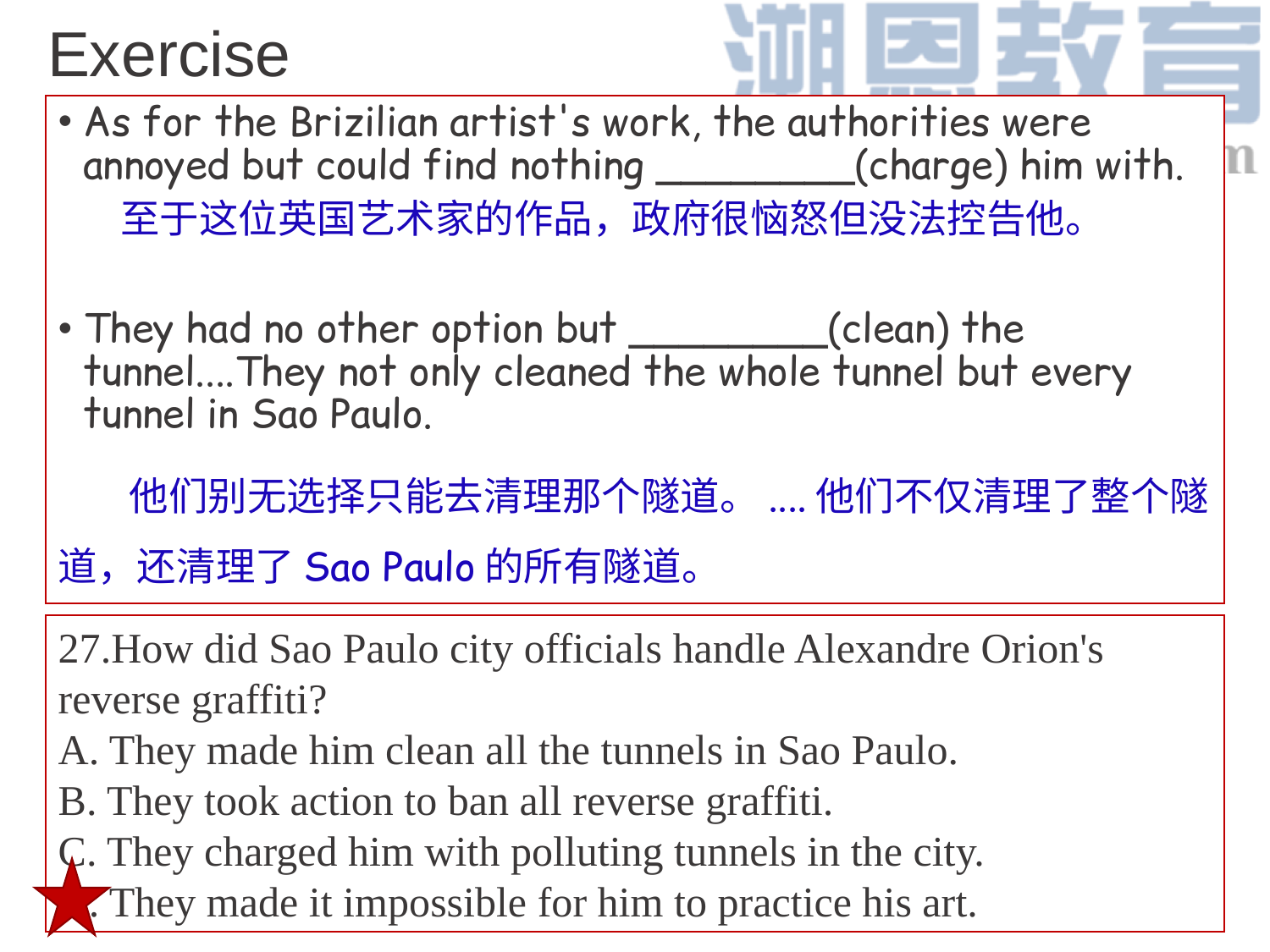

# Exercise
As for the Brizilian artist's work, the authorities were annoyed but could find nothing ________(charge) him with.
      至于这位英国艺术家的作品，政府很恼怒但没法控告他。

They had no other option but ________(clean) the tunnel....They not only cleaned the whole tunnel but every tunnel in Sao Paulo.
       他们别无选择只能去清理那个隧道。....他们不仅清理了整个隧道，还清理了Sao Paulo的所有隧道。
27.How did Sao Paulo city officials handle Alexandre Orion's reverse graffiti?
A. They made him clean all the tunnels in Sao Paulo.
B. They took action to ban all reverse graffiti.
C. They charged him with polluting tunnels in the city.
D. They made it impossible for him to practice his art.